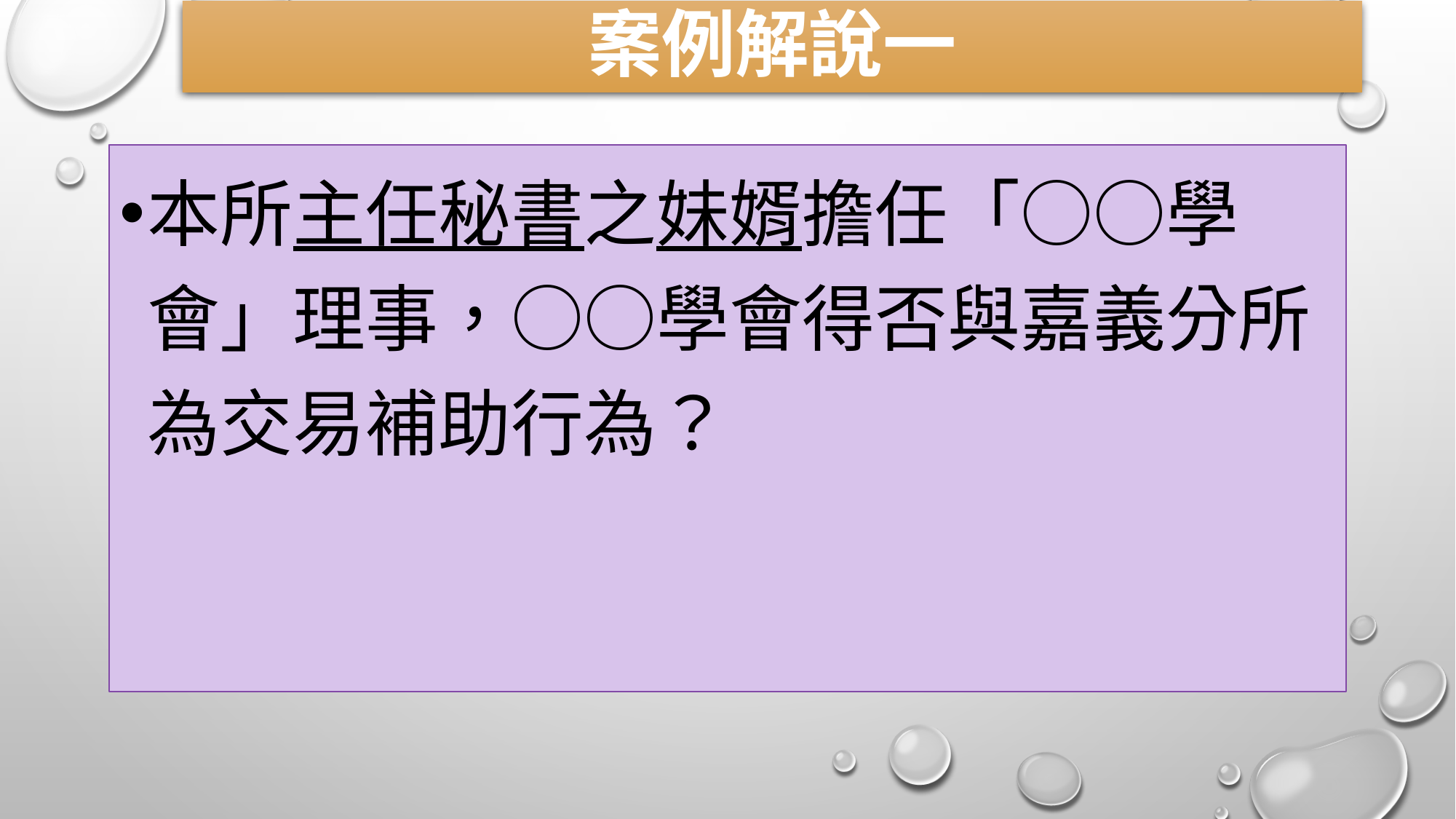

案例解說一
#
本所主任秘書之妹婿擔任「○○學會」理事，○○學會得否與嘉義分所為交易補助行為？